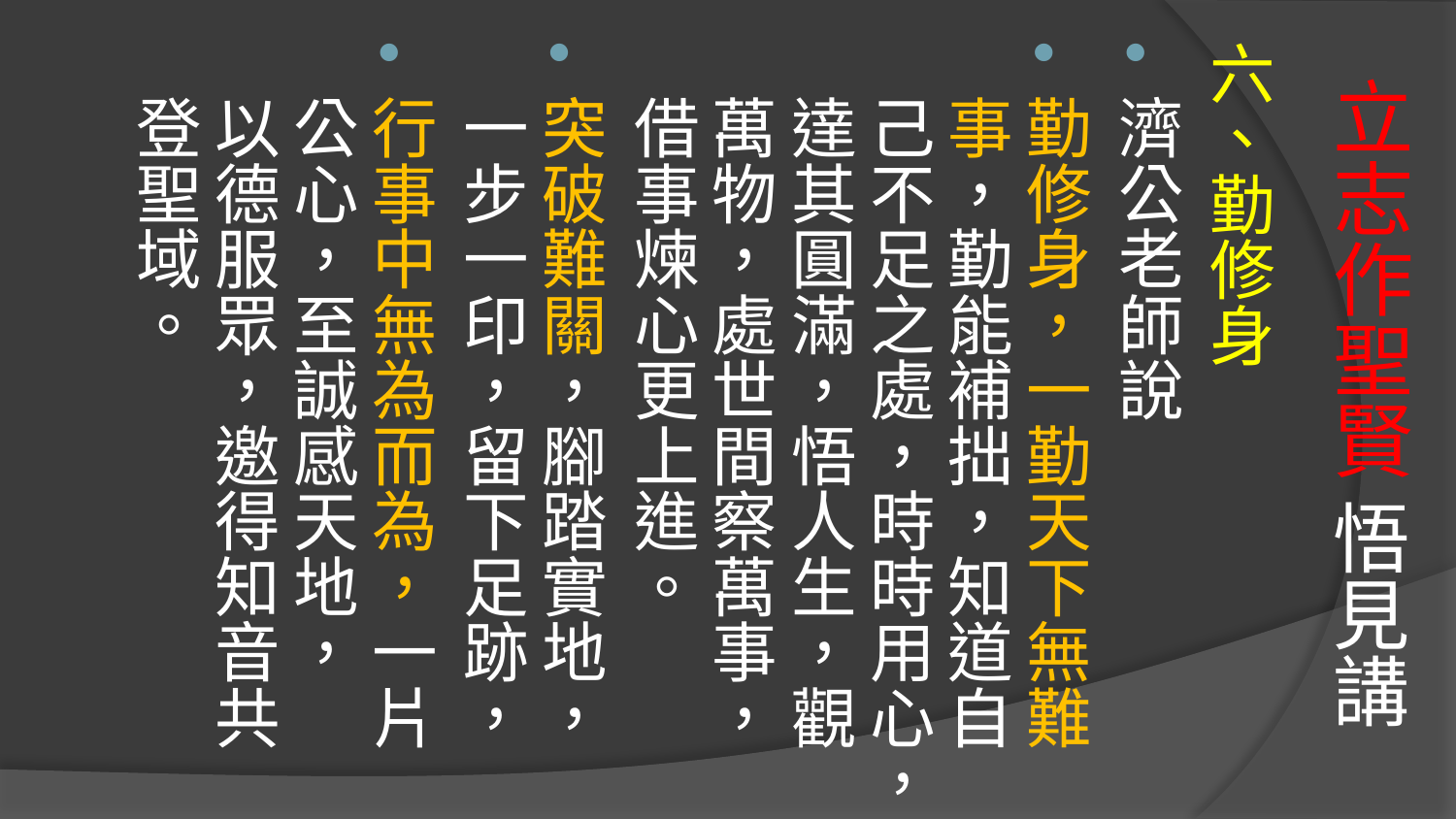

# 立志作聖賢 悟見講
六、勤修身
濟公老師說
勤修身，一勤天下無難事，勤能補拙，知道自己不足之處，時時用心，達其圓滿，悟人生，觀萬物，處世間察萬事，借事煉心更上進。
突破難關，腳踏實地， 一步一印，留下足跡，
行事中無為而為，一片公心，至誠感天地，
以德服眾，邀得知音共登聖域。